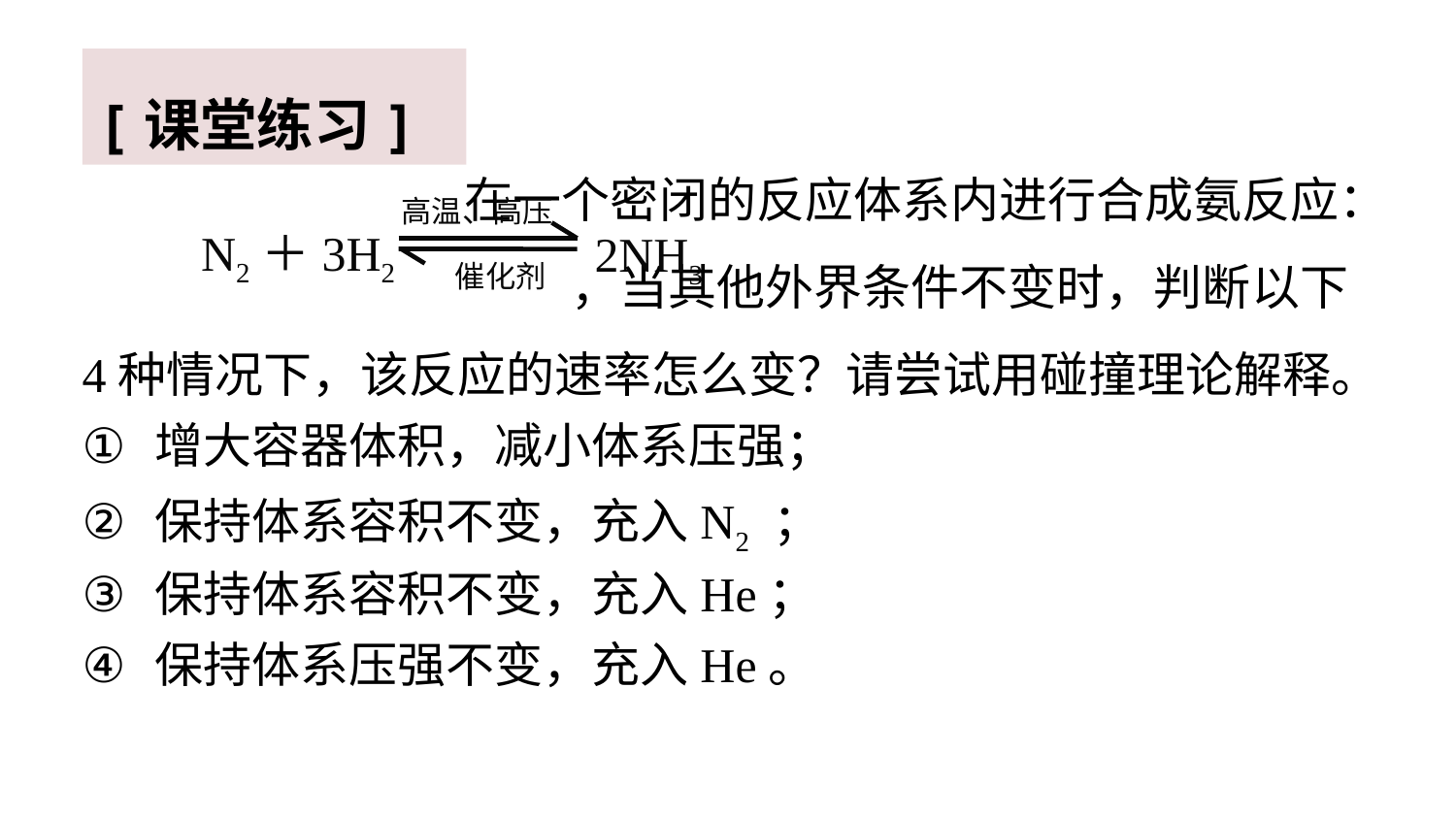

[课堂练习]
                                  在一个密闭的反应体系内进行合成氨反应：                                             ，当其他外界条件不变时，判断以下4种情况下，该反应的速率怎么变？请尝试用碰撞理论解释。
增大容器体积，减小体系压强；
保持体系容积不变，充入N2 ；
保持体系容积不变，充入He；
保持体系压强不变，充入He。
高温、高压
N2＋3H2
2NH3
催化剂